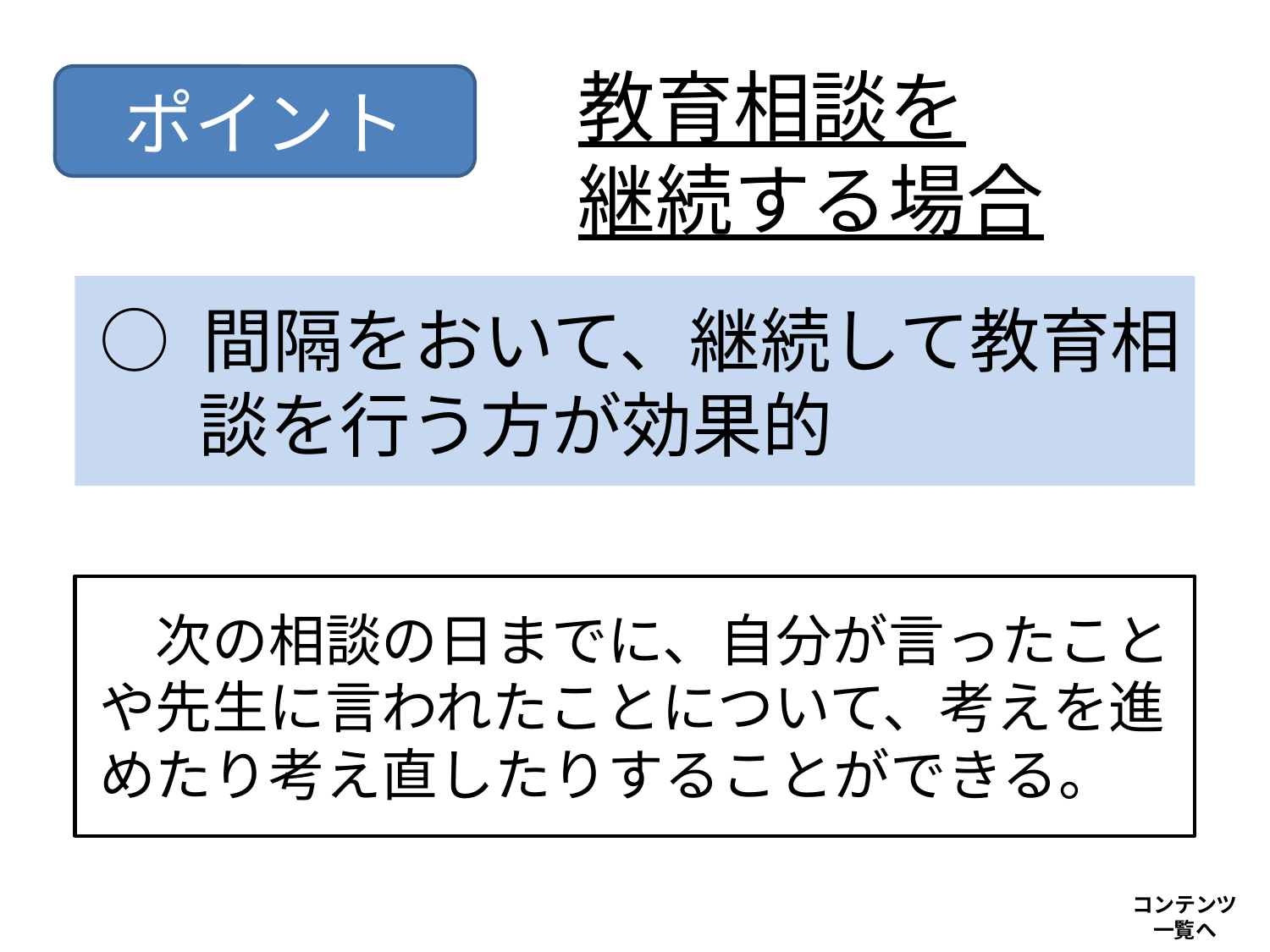

ポイント
教育相談を
継続する場合
○ 間隔をおいて、継続して教育相談を行う方が効果的
　次の相談の日までに、自分が言ったことや先生に言われたことについて、考えを進めたり考え直したりすることができる。
コンテンツ
一覧へ